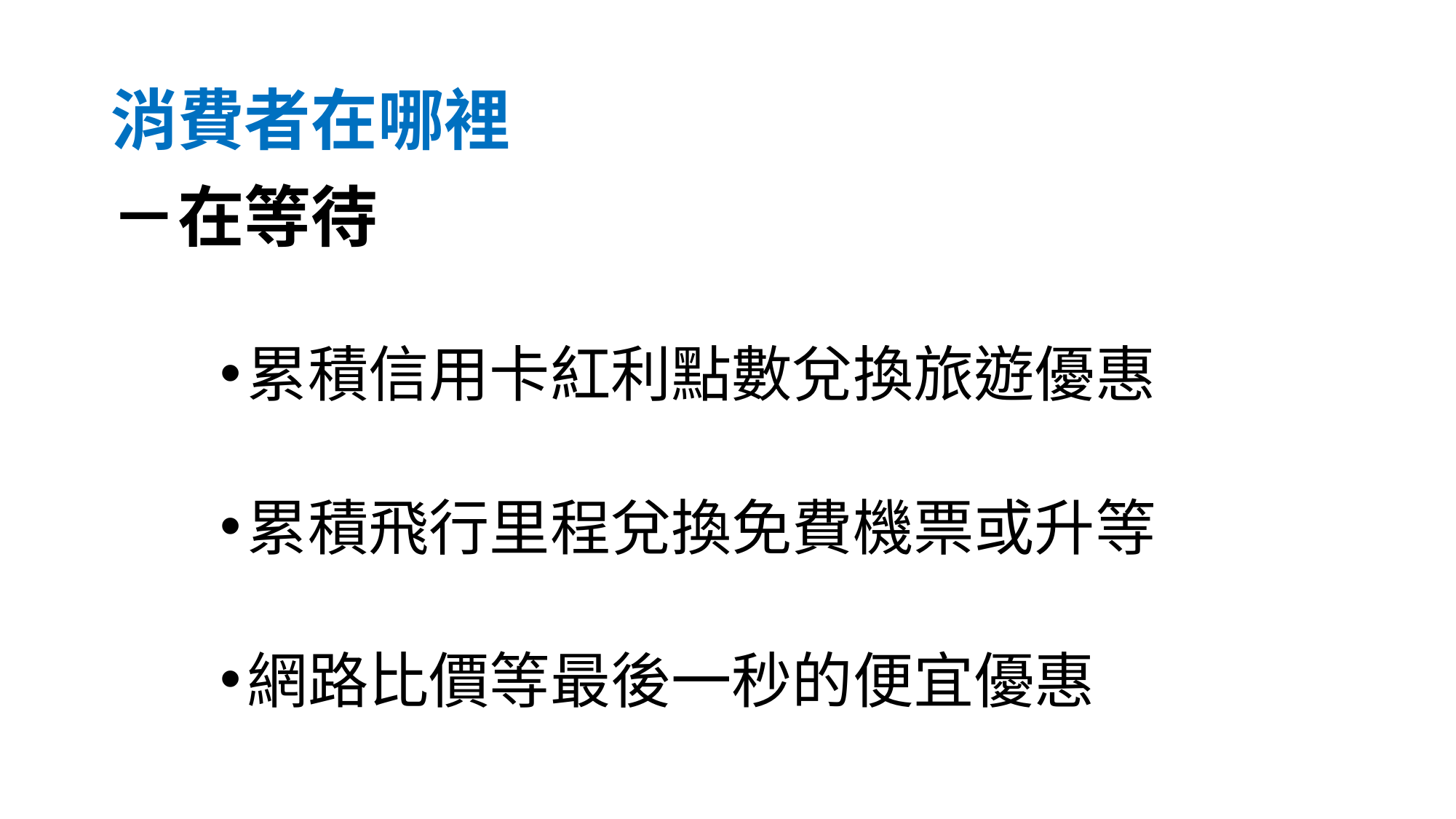

# 消費者在哪裡
－在等待
累積信用卡紅利點數兌換旅遊優惠
累積飛行里程兌換免費機票或升等
網路比價等最後一秒的便宜優惠